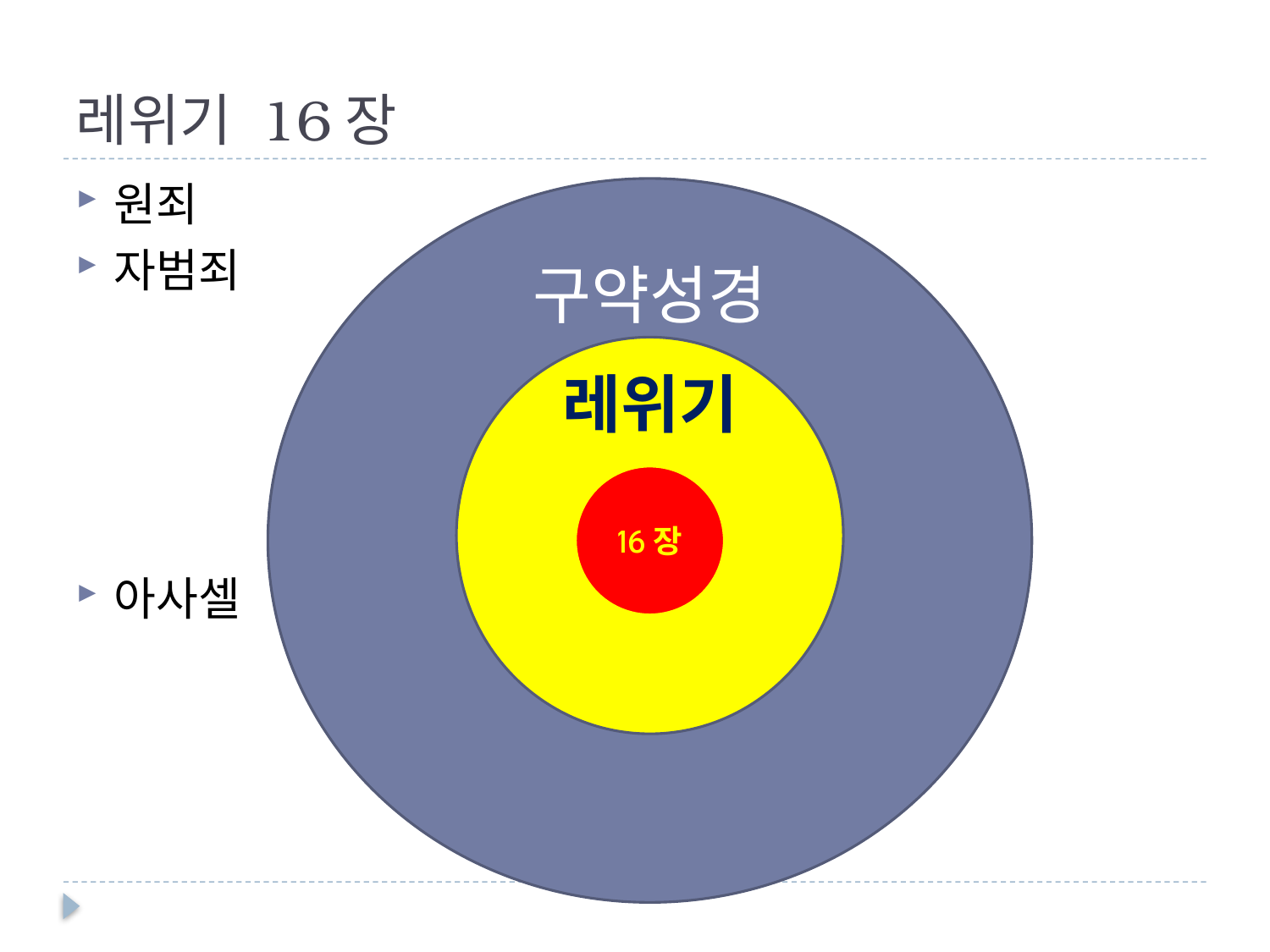

# 레위기 16장
원죄
자범죄

아사셀
구약성경

레위기

16장